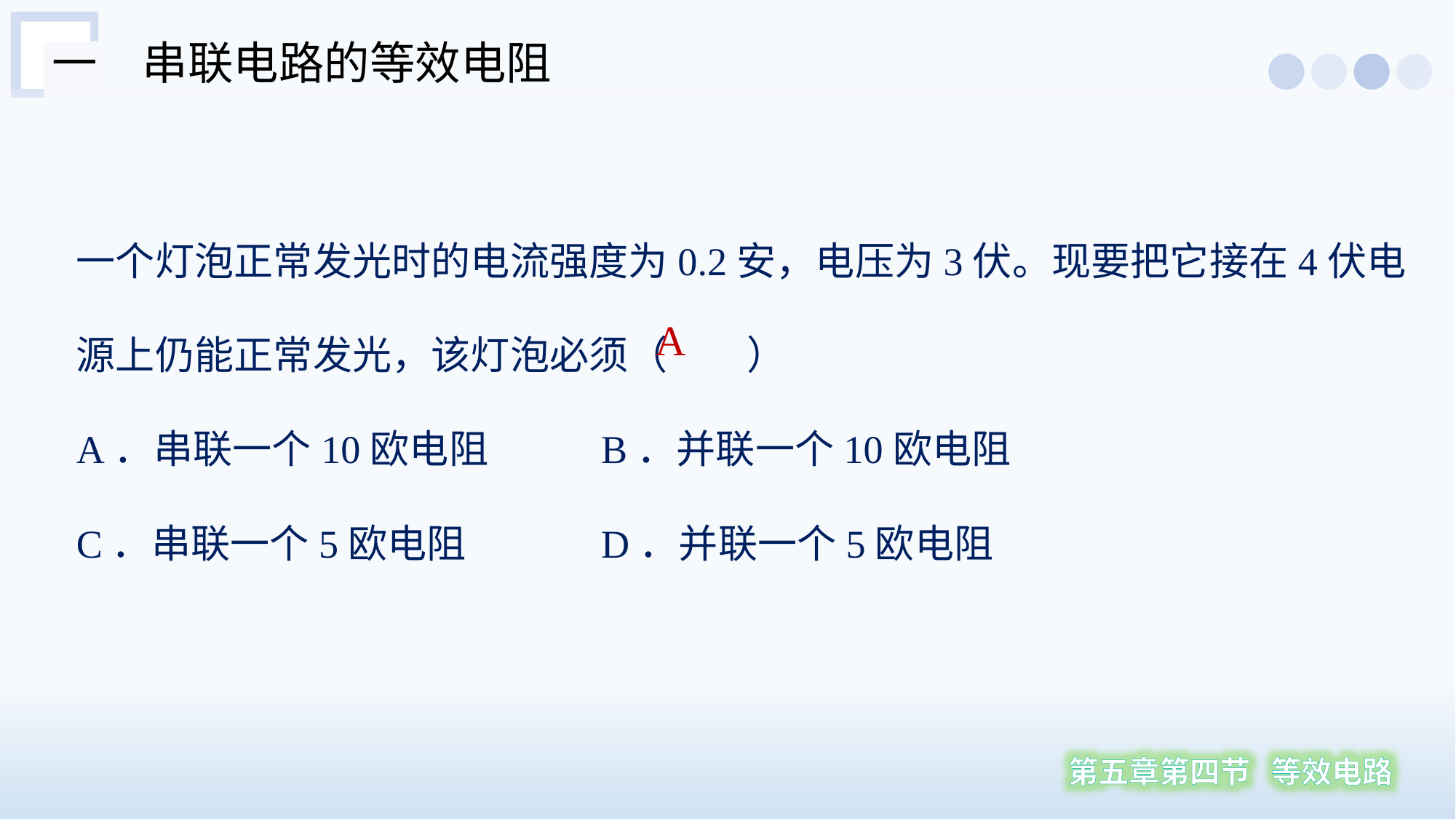

一　串联电路的等效电阻
一个灯泡正常发光时的电流强度为0.2安，电压为3伏。现要把它接在4伏电源上仍能正常发光，该灯泡必须（　　）
A．串联一个10欧电阻	　　B．并联一个10欧电阻
C．串联一个5欧电阻	　　D．并联一个5欧电阻
A